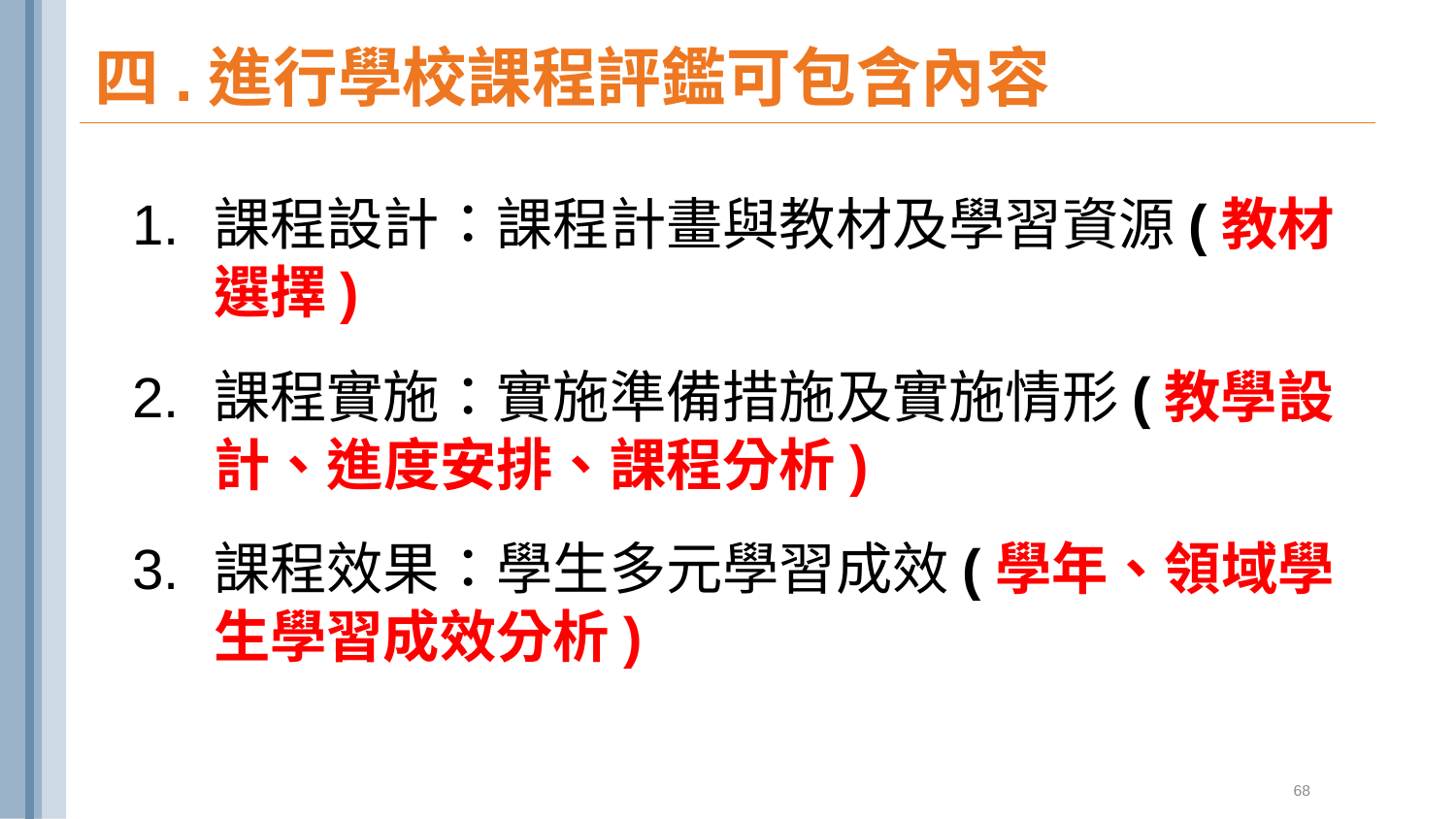

# 四.進行學校課程評鑑可包含內容
課程設計：課程計畫與教材及學習資源(教材選擇)
課程實施：實施準備措施及實施情形(教學設計、進度安排、課程分析)
課程效果：學生多元學習成效(學年、領域學生學習成效分析)
68